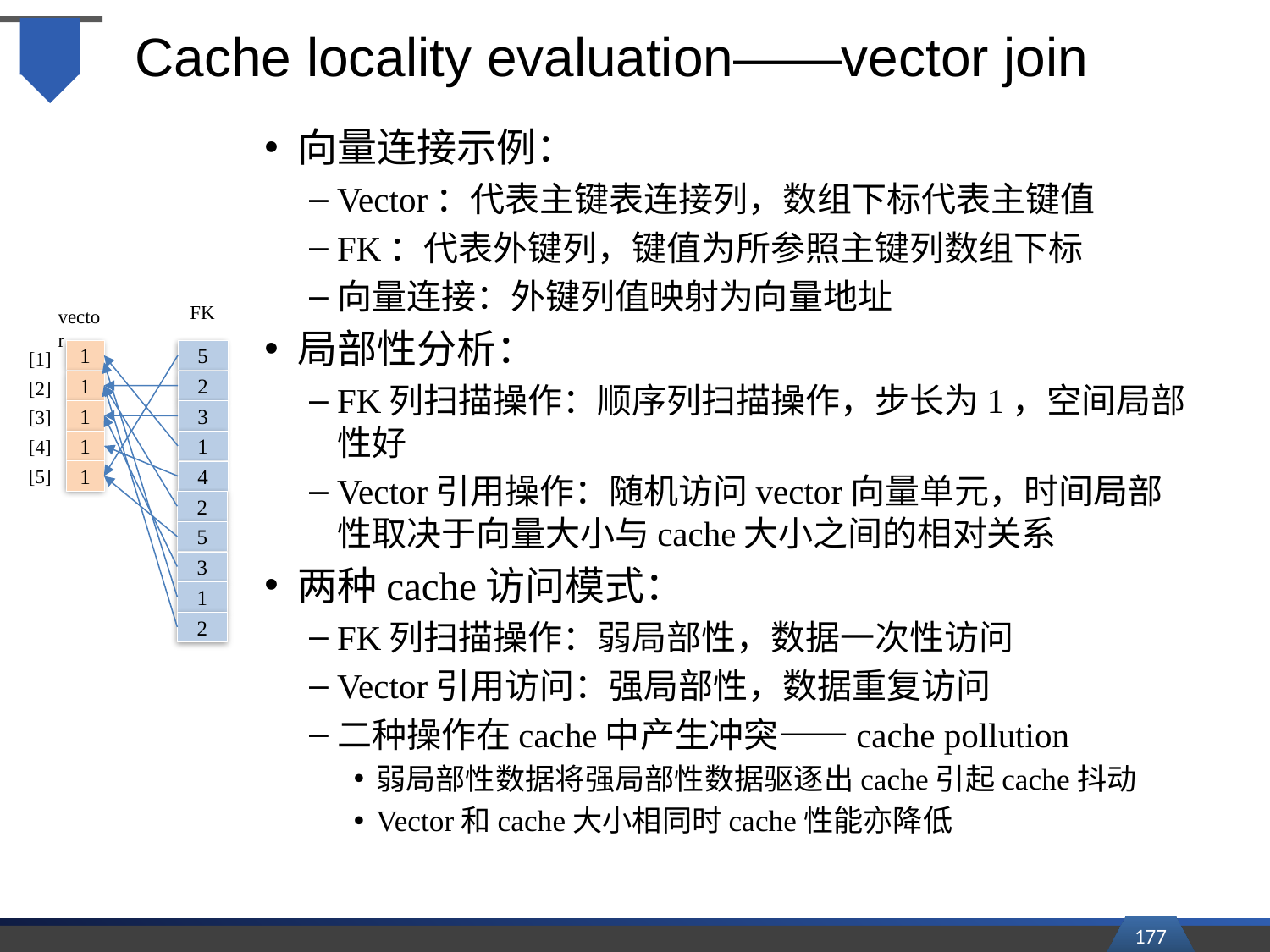

# Cache locality evaluation——vector join
向量连接示例：
Vector：代表主键表连接列，数组下标代表主键值
FK：代表外键列，键值为所参照主键列数组下标
向量连接：外键列值映射为向量地址
局部性分析：
FK列扫描操作：顺序列扫描操作，步长为1，空间局部性好
Vector引用操作：随机访问vector向量单元，时间局部性取决于向量大小与cache大小之间的相对关系
两种cache访问模式：
FK列扫描操作：弱局部性，数据一次性访问
Vector引用访问：强局部性，数据重复访问
二种操作在cache中产生冲突——cache pollution
弱局部性数据将强局部性数据驱逐出cache引起cache抖动
Vector和cache大小相同时cache性能亦降低
FK
vector
[1]
1
5
[2]
1
2
[3]
1
3
[4]
1
1
[5]
1
4
2
5
3
1
2
177